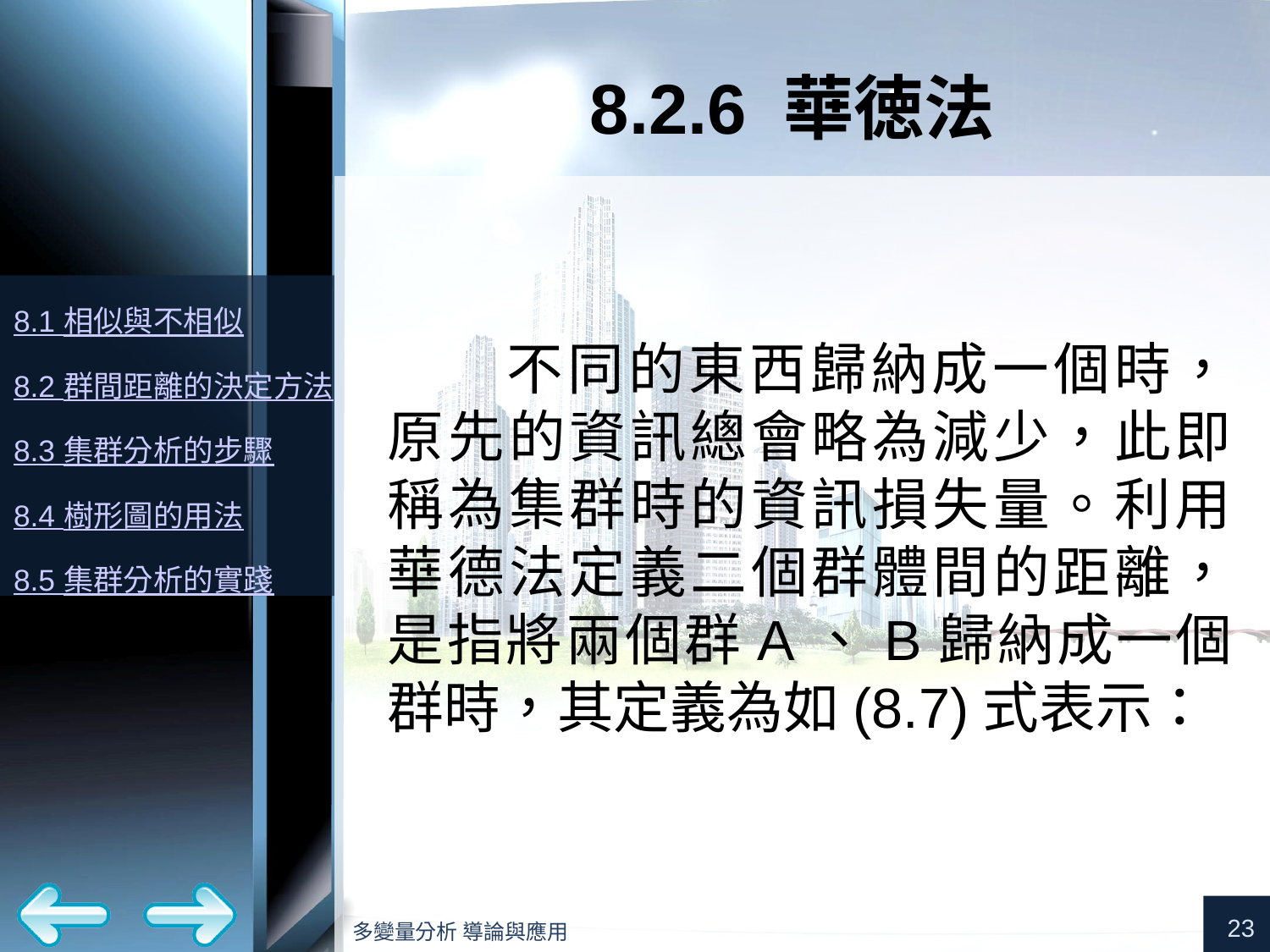

# 8.2.6 華徳法
不同的東西歸納成一個時，原先的資訊總會略為減少，此即稱為集群時的資訊損失量。利用華德法定義二個群體間的距離，是指將兩個群A、B歸納成一個群時，其定義為如(8.7)式表示：
23
多變量分析 導論與應用